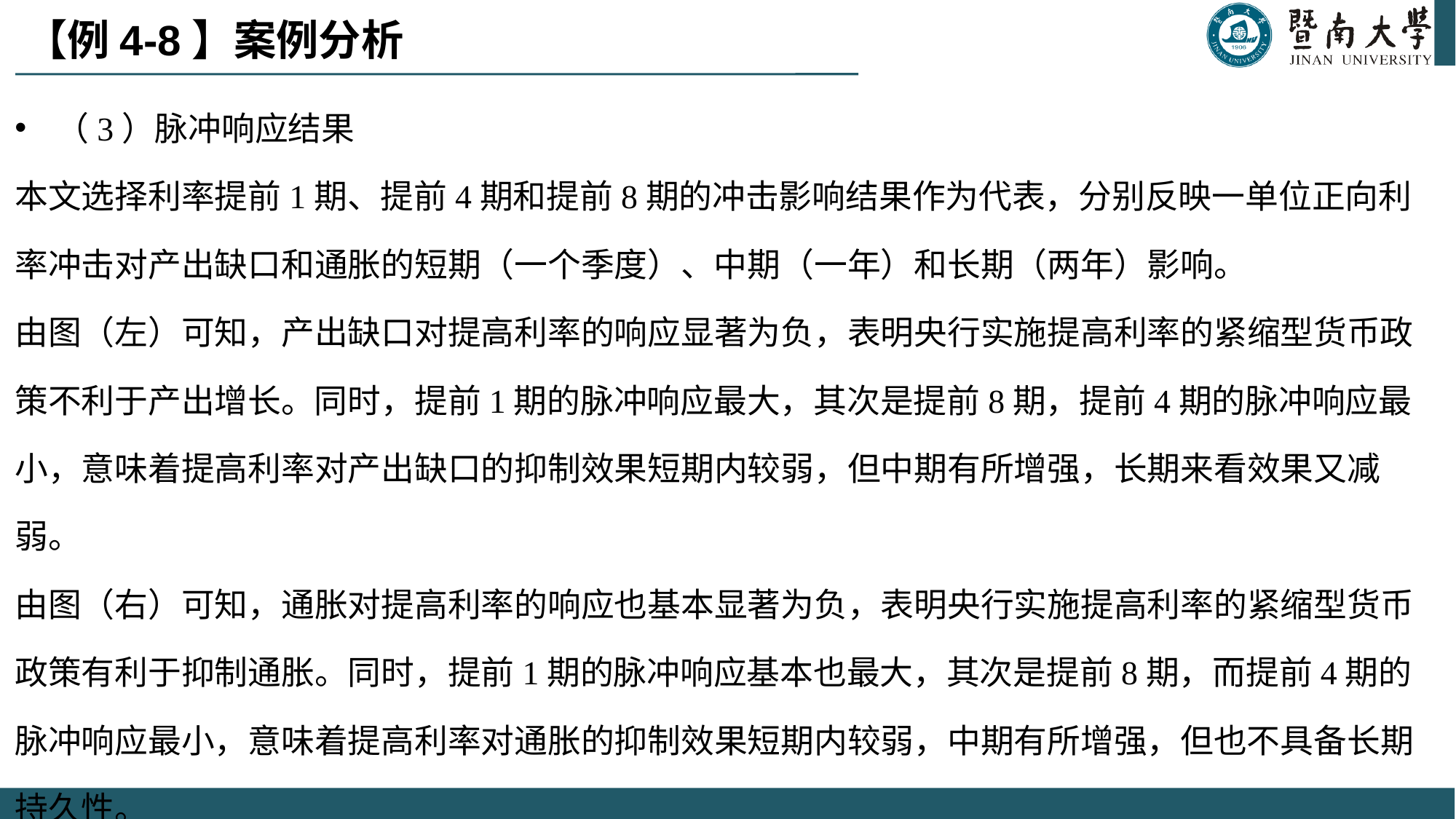

# 【例4-8】案例分析
（3）脉冲响应结果
本文选择利率提前1期、提前4期和提前8期的冲击影响结果作为代表，分别反映一单位正向利率冲击对产出缺口和通胀的短期（一个季度）、中期（一年）和长期（两年）影响。
由图（左）可知，产出缺口对提高利率的响应显著为负，表明央行实施提高利率的紧缩型货币政策不利于产出增长。同时，提前1期的脉冲响应最大，其次是提前8期，提前4期的脉冲响应最小，意味着提高利率对产出缺口的抑制效果短期内较弱，但中期有所增强，长期来看效果又减弱。
由图（右）可知，通胀对提高利率的响应也基本显著为负，表明央行实施提高利率的紧缩型货币政策有利于抑制通胀。同时，提前1期的脉冲响应基本也最大，其次是提前8期，而提前4期的脉冲响应最小，意味着提高利率对通胀的抑制效果短期内较弱，中期有所增强，但也不具备长期持久性。